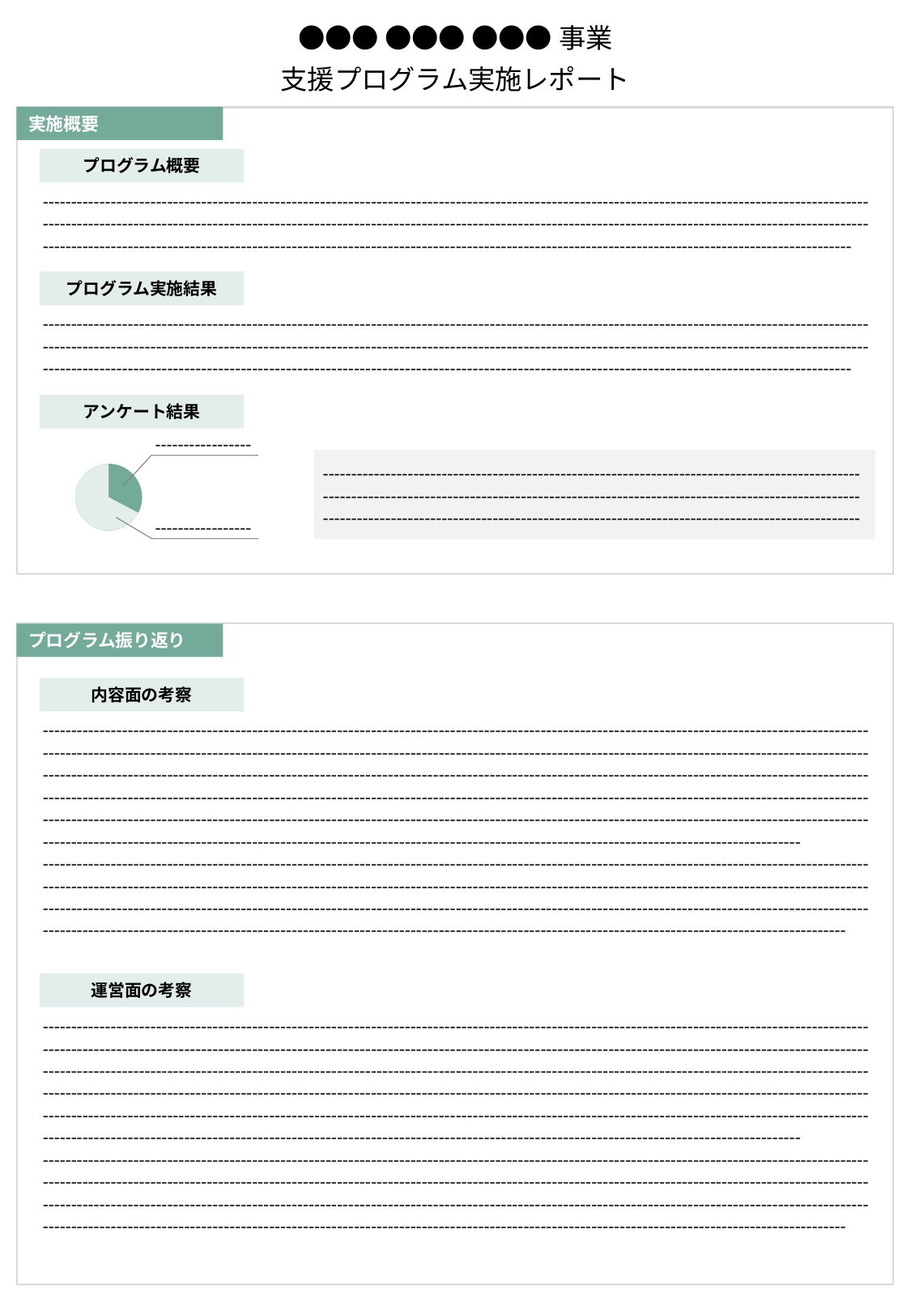

# ●●● ●●● ●●●事業
支援プログラム実施レポート
実施概要

プログラム概要
---------------------------------------------------------------------------------------------------------------------------------------------------------------------------------------------------------------------------------------------------------------------------------------------------------------------------------------------------------------------------------------------------------------------------------------------------
プログラム実施結果
---------------------------------------------------------------------------------------------------------------------------------------------------------------------------------------------------------------------------------------------------------------------------------------------------------------------------------------------------------------------------------------------------------------------------------------------------
アンケート結果
-----------------

---------------------------------------------------------------------------------------------------------------------------------------------------------------------------------------------------------------------------------------------------------------------------------------------

-----------------

プログラム振り返り

内容面の考察
------------------------------------------------------------------------------------------------------------------------------------------------------------------------------------------------------------------------------------------------------------------------------------------------------------------------------------------------------------------------------------------------------------------------------------------------------------------------------------------------------------------------------------------------------------------------------------------------------------------------------------------------------------------------------------------------------------------------------------------------------------------------------------------------------------------------------------------------------------------------------------------------
----------------------------------------------------------------------------------------------------------------------------------------------------------------------------------------------------------------------------------------------------------------------------------------------------------------------------------------------------------------------------------------------------------------------------------------------------------------------------------------------------------------------------------------------------------------------------------------------------
運営面の考察
------------------------------------------------------------------------------------------------------------------------------------------------------------------------------------------------------------------------------------------------------------------------------------------------------------------------------------------------------------------------------------------------------------------------------------------------------------------------------------------------------------------------------------------------------------------------------------------------------------------------------------------------------------------------------------------------------------------------------------------------------------------------------------------------------------------------------------------------------------------------------------------------
----------------------------------------------------------------------------------------------------------------------------------------------------------------------------------------------------------------------------------------------------------------------------------------------------------------------------------------------------------------------------------------------------------------------------------------------------------------------------------------------------------------------------------------------------------------------------------------------------